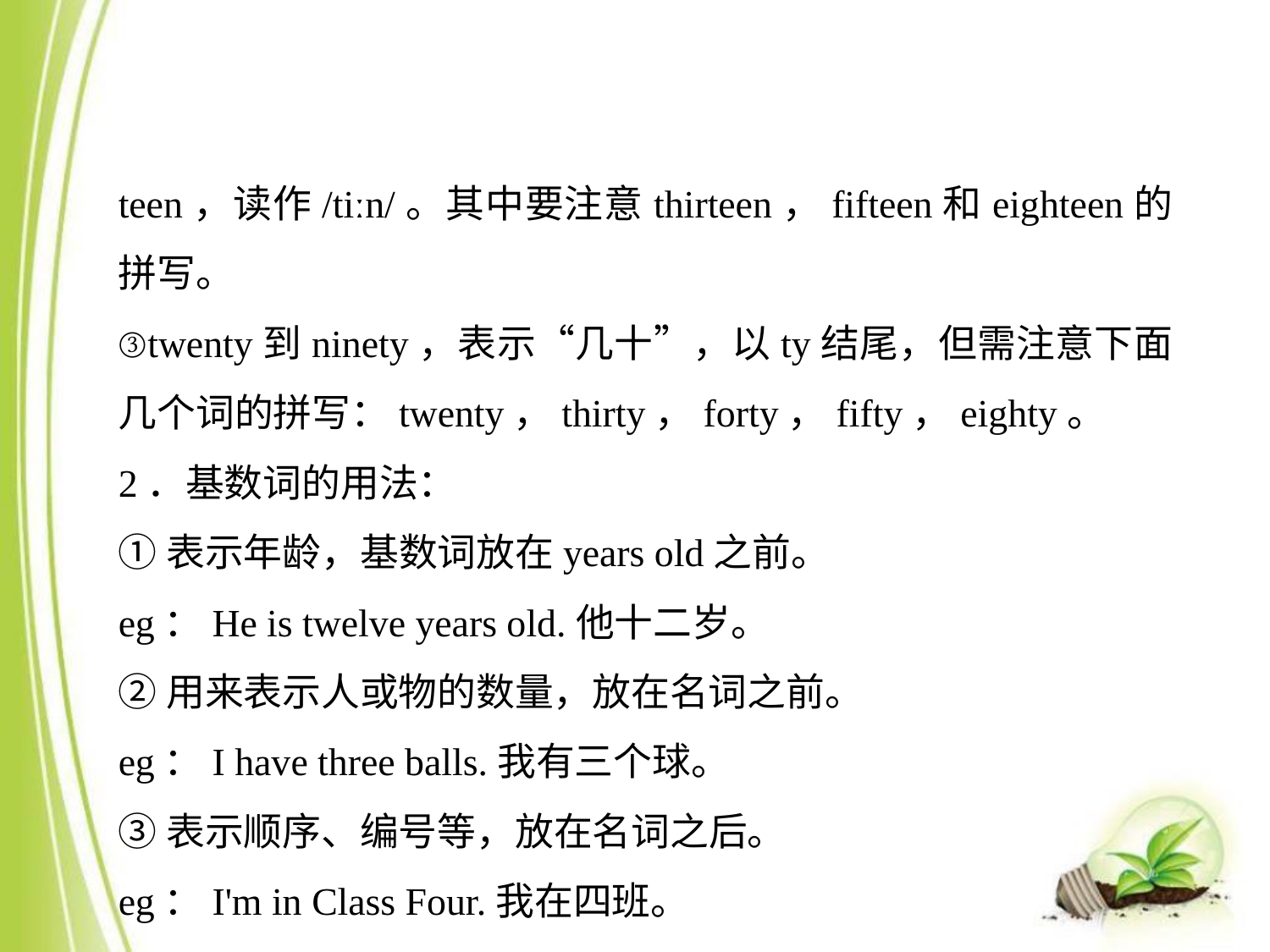

­teen，读作/tiːn/。其中要注意thirteen，fifteen和eighteen的拼写。
③twenty到ninety，表示“几十”，以­ty结尾，但需注意下面几个词的拼写：twenty，thirty，forty，fifty，eighty。
2．基数词的用法：
①表示年龄，基数词放在years old之前。
eg：He is twelve years old.他十二岁。
②用来表示人或物的数量，放在名词之前。
eg：I have three balls.我有三个球。
③表示顺序、编号等，放在名词之后。
eg：I'm in Class Four.我在四班。